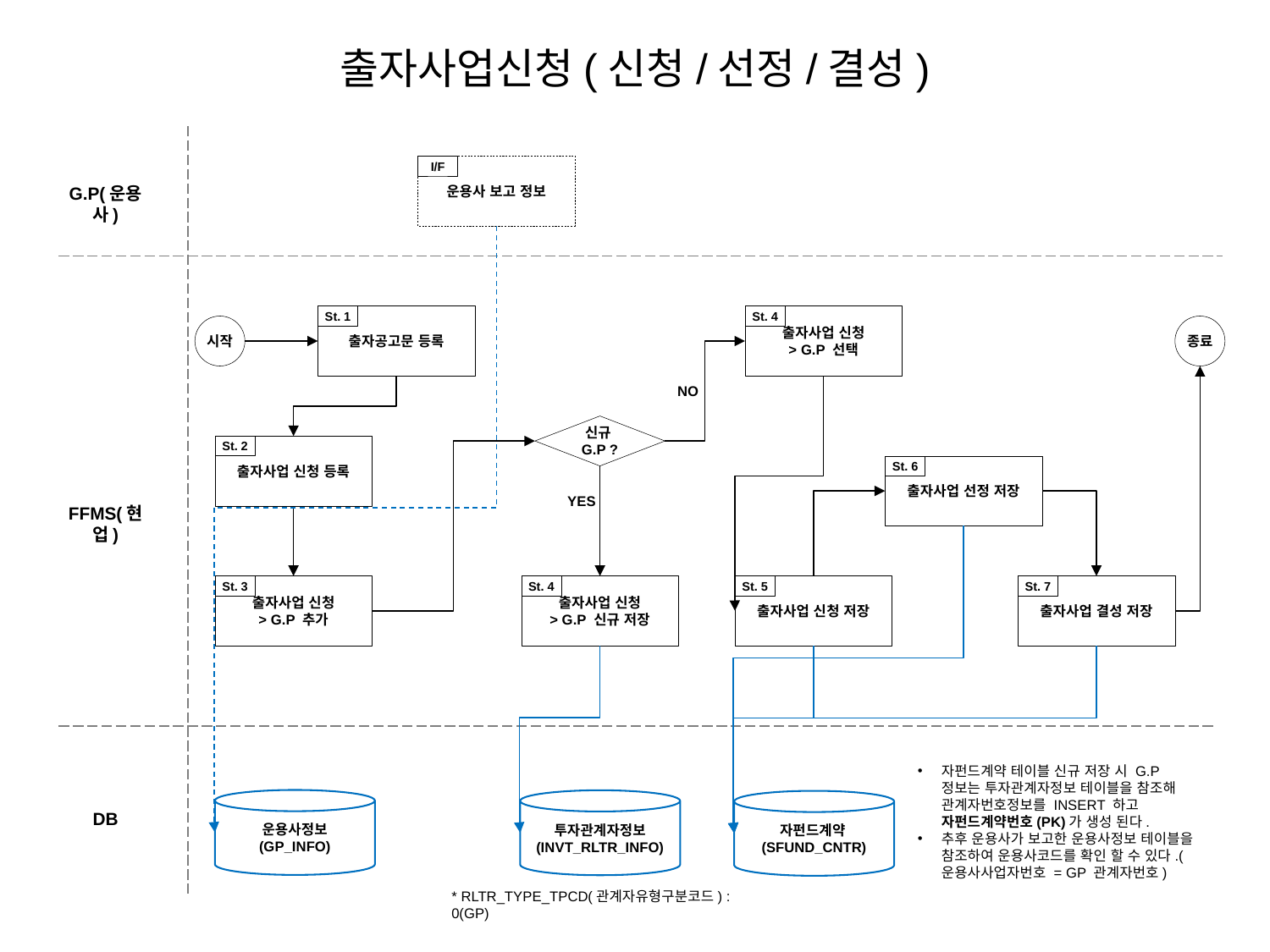

# 출자사업신청(신청/선정/결성)
운용사 보고 정보
I/F
G.P(운용사)
출자공고문 등록
St. 1
출자사업 신청
> G.P 선택
St. 4
종료
시작
NO
신규G.P ?
출자사업 신청 등록
St. 2
출자사업 선정 저장
St. 6
YES
FFMS(현업)
출자사업 신청
> G.P 추가
St. 3
출자사업 신청
> G.P 신규 저장
St. 4
출자사업 신청 저장
St. 5
출자사업 결성 저장
St. 7
자펀드계약 테이블 신규 저장 시 G.P 정보는 투자관계자정보 테이블을 참조해 관계자번호정보를 INSERT 하고 자펀드계약번호(PK)가 생성 된다.
추후 운용사가 보고한 운용사정보 테이블을 참조하여 운용사코드를 확인 할 수 있다.(운용사사업자번호 = GP 관계자번호)
운용사정보
(GP_INFO)
투자관계자정보
(INVT_RLTR_INFO)
자펀드계약(SFUND_CNTR)
DB
* RLTR_TYPE_TPCD(관계자유형구분코드) : 0(GP)